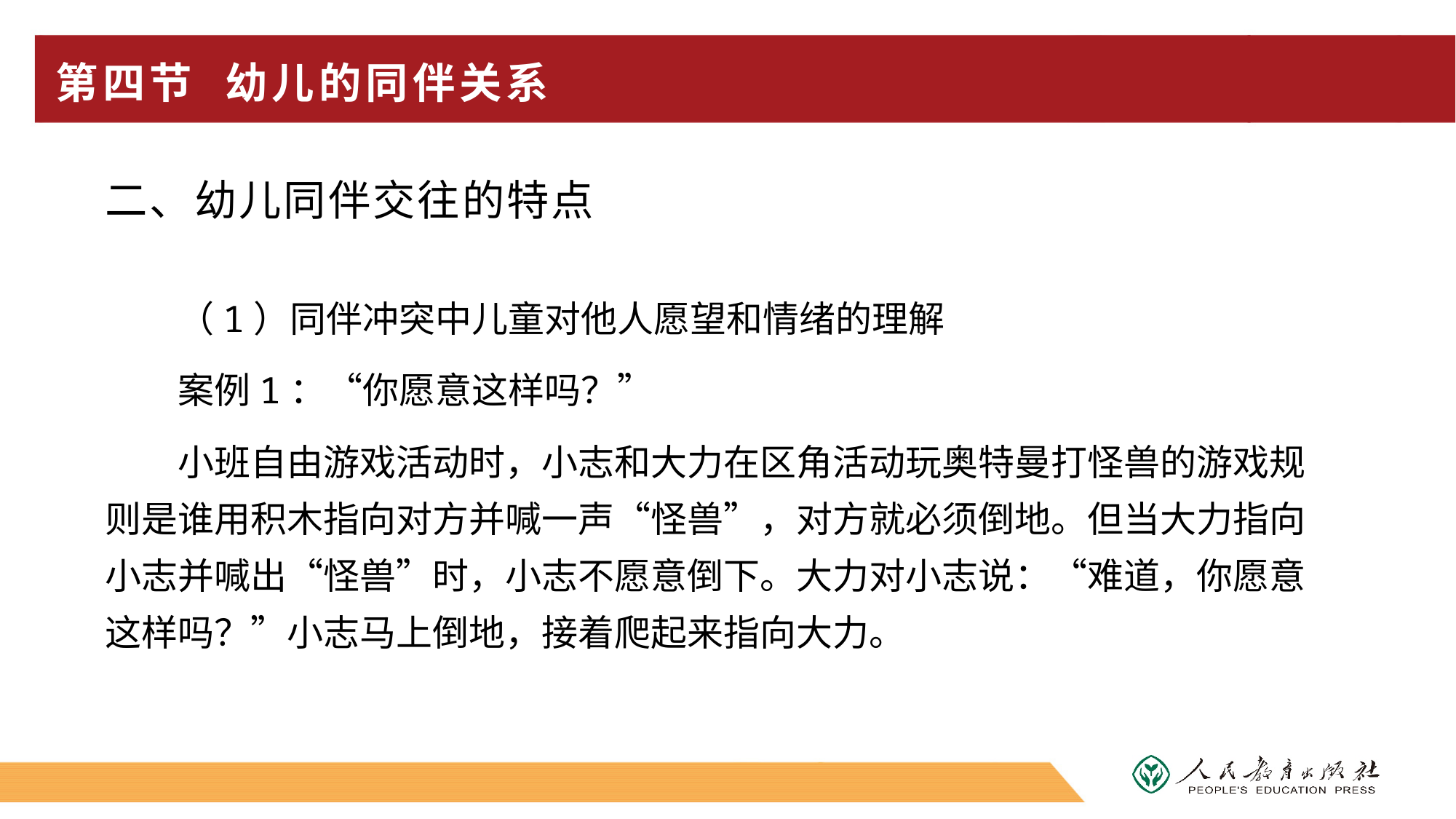

# 第四节  幼儿的同伴关系
二、幼儿同伴交往的特点
（1）同伴冲突中儿童对他人愿望和情绪的理解
案例1：“你愿意这样吗？”
小班自由游戏活动时，小志和大力在区角活动玩奥特曼打怪兽的游戏规则是谁用积木指向对方并喊一声“怪兽”，对方就必须倒地。但当大力指向小志并喊出“怪兽”时，小志不愿意倒下。大力对小志说：“难道，你愿意这样吗？”小志马上倒地，接着爬起来指向大力。